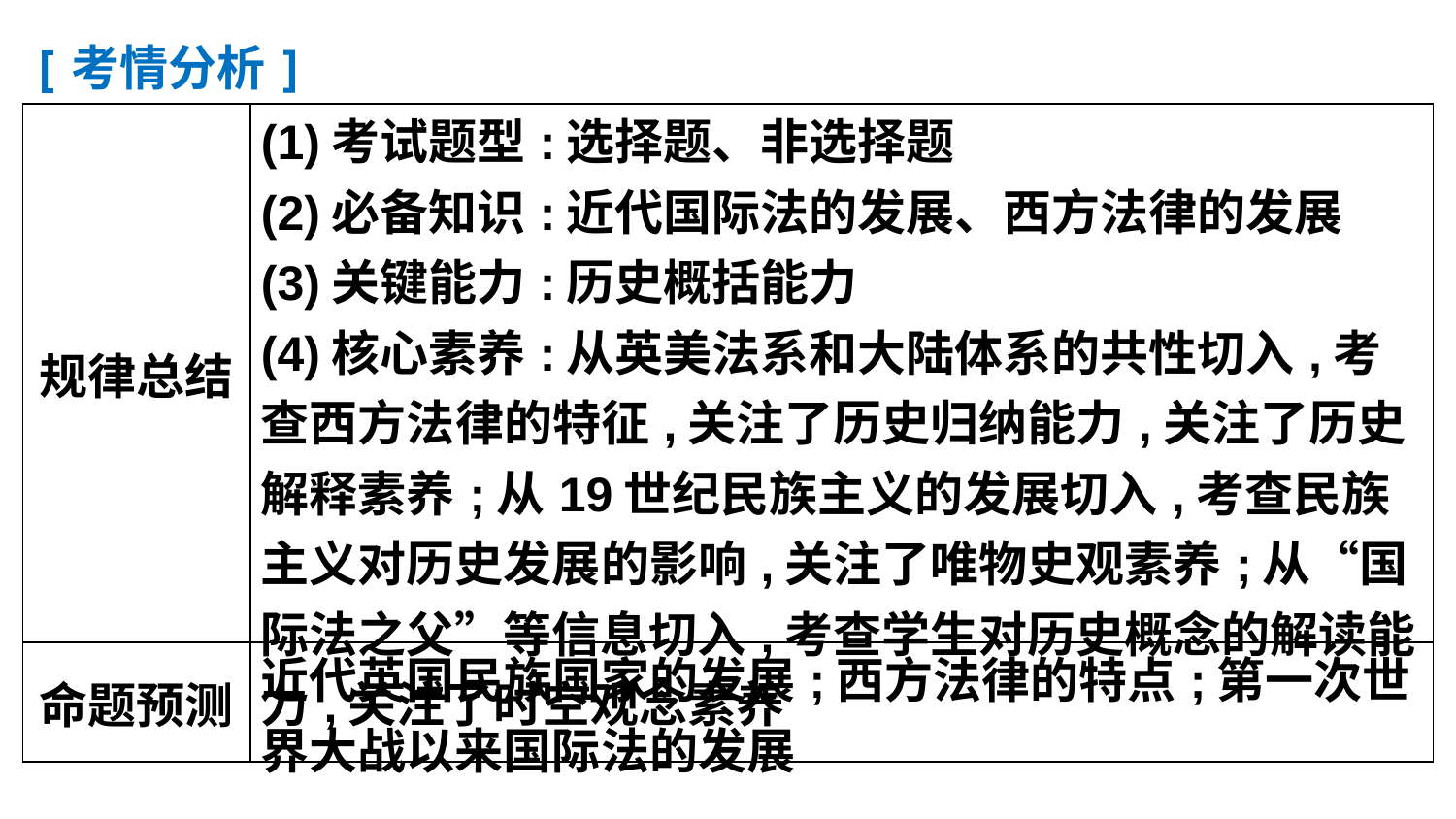

[考情分析]
| 规律总结 | (1)考试题型:选择题、非选择题 (2)必备知识:近代国际法的发展、西方法律的发展 (3)关键能力:历史概括能力 (4)核心素养:从英美法系和大陆体系的共性切入,考查西方法律的特征,关注了历史归纳能力,关注了历史解释素养;从19世纪民族主义的发展切入,考查民族主义对历史发展的影响,关注了唯物史观素养;从“国际法之父”等信息切入,考查学生对历史概念的解读能力,关注了时空观念素养 |
| --- | --- |
| 命题预测 | 近代英国民族国家的发展;西方法律的特点;第一次世界大战以来国际法的发展 |